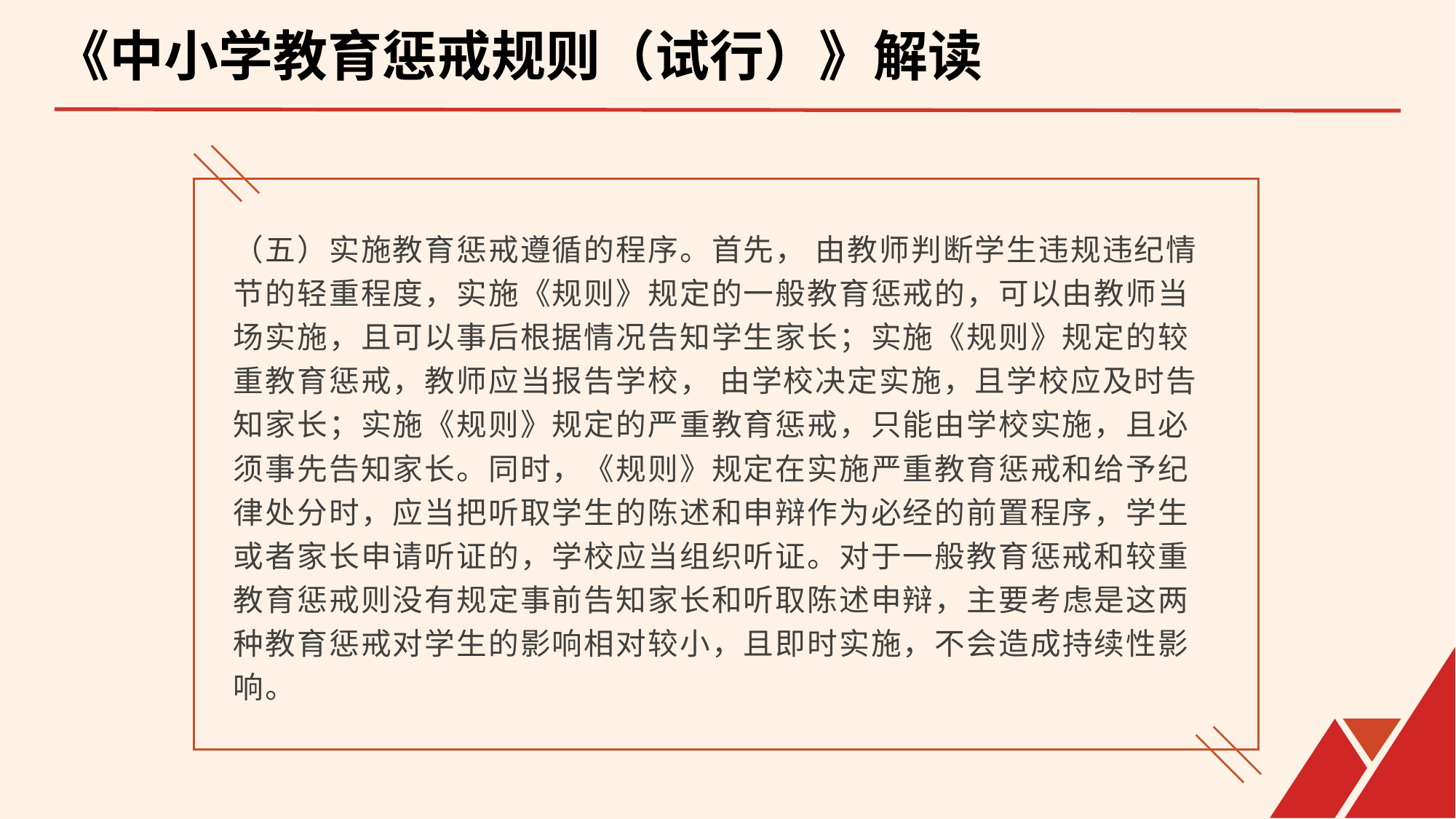

《中小学教育惩戒规则（试行）》解读

（五）实施教育惩戒遵循的程序。首先， 由教师判断学生违规违纪情节的轻重程度，实施《规则》规定的一般教育惩戒的，可以由教师当场实施，且可以事后根据情况告知学生家长；实施《规则》规定的较重教育惩戒，教师应当报告学校， 由学校决定实施，且学校应及时告知家长；实施《规则》规定的严重教育惩戒，只能由学校实施，且必须事先告知家长。同时，《规则》规定在实施严重教育惩戒和给予纪律处分时，应当把听取学生的陈述和申辩作为必经的前置程序，学生或者家长申请听证的，学校应当组织听证。对于一般教育惩戒和较重教育惩戒则没有规定事前告知家长和听取陈述申辩，主要考虑是这两种教育惩戒对学生的影响相对较小，且即时实施，不会造成持续性影响。